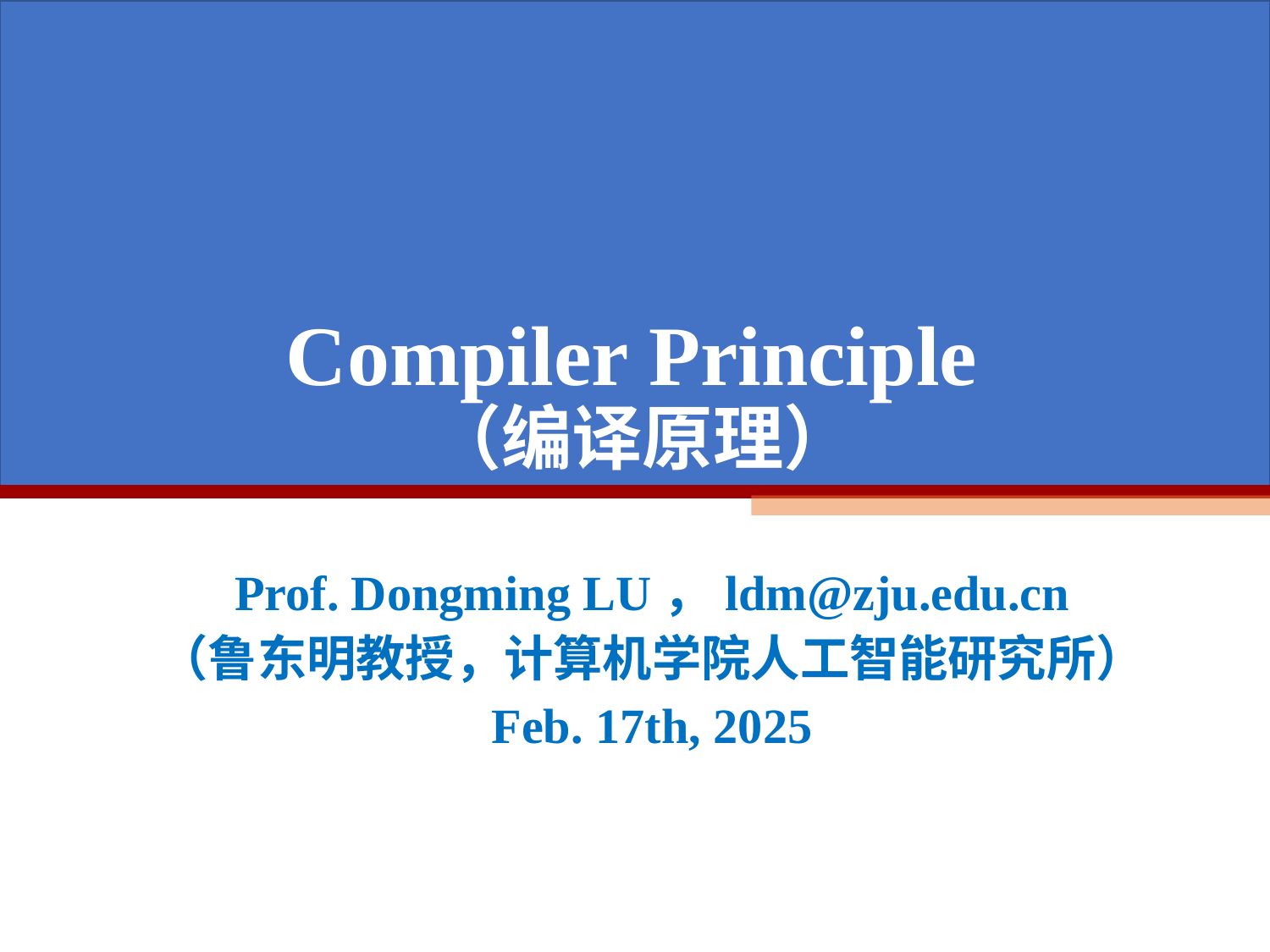

# Compiler Principle （编译原理）
Prof. Dongming LU，ldm@zju.edu.cn
（鲁东明教授，计算机学院人工智能研究所）
Feb. 17th, 2025